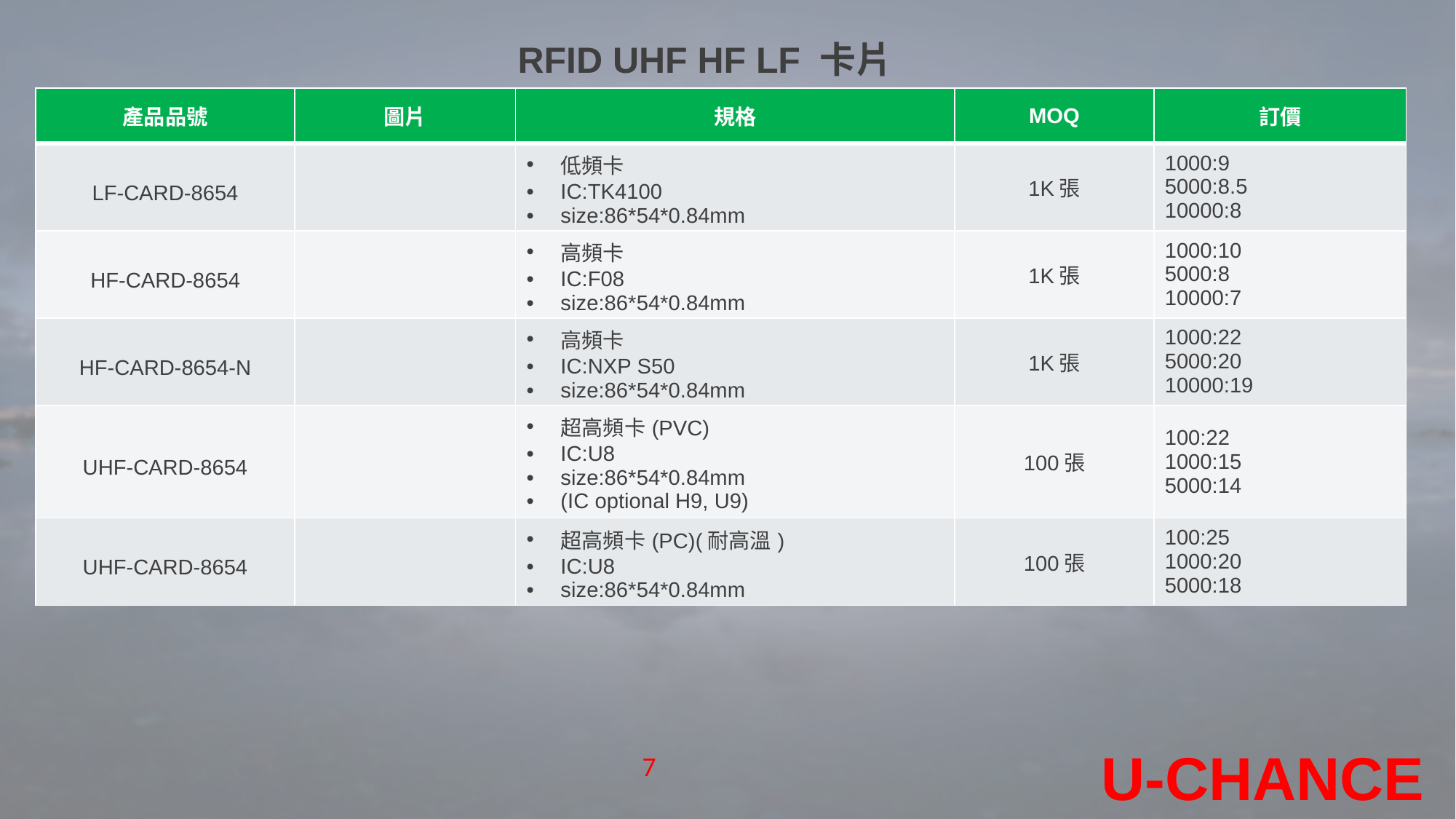

RFID UHF HF LF 卡片
| 產品品號 | 圖片 | 規格 | MOQ | 訂價 |
| --- | --- | --- | --- | --- |
| LF-CARD-8654 |  | 低頻卡 IC:TK4100 size:86\*54\*0.84mm | 1K張 | 1000:9 5000:8.5 10000:8 |
| HF-CARD-8654 |  | 高頻卡 IC:F08 size:86\*54\*0.84mm | 1K張 | 1000:10 5000:8 10000:7 |
| HF-CARD-8654-N |  | 高頻卡 IC:NXP S50 size:86\*54\*0.84mm | 1K張 | 1000:22 5000:20 10000:19 |
| UHF-CARD-8654 |  | 超高頻卡(PVC) IC:U8 size:86\*54\*0.84mm (IC optional H9, U9) | 100張 | 100:22 1000:15 5000:14 |
| UHF-CARD-8654 |  | 超高頻卡(PC)(耐高溫) IC:U8 size:86\*54\*0.84mm | 100張 | 100:25 1000:20 5000:18 |
7